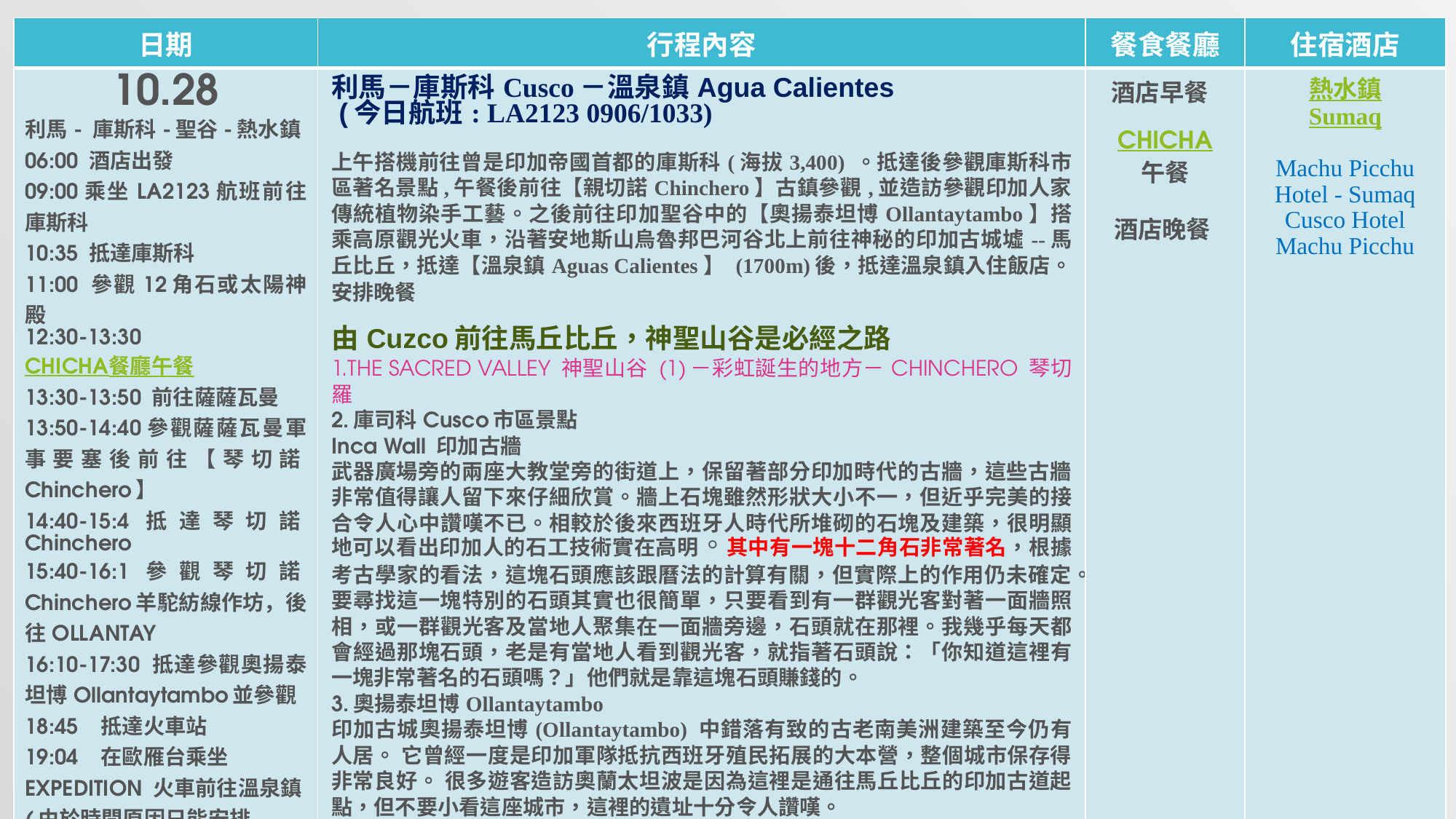

| 日期 | 行程內容 | 餐食餐廳 | 住宿酒店 |
| --- | --- | --- | --- |
| 10.28 利馬- 庫斯科-聖谷-熱水鎮 06:00 酒店出發 09:00乘坐LA2123航班前往庫斯科 10:35 抵達庫斯科 11:00 參觀12角石或太陽神殿 12:30-13:30 CHICHA餐廳午餐 13:30-13:50 前往薩薩瓦曼 13:50-14:40參觀薩薩瓦曼軍事要塞後前往【琴切諾Chinchero】 14:40-15:4抵達琴切諾Chinchero 15:40-16:1參觀琴切諾Chinchero羊駝紡線作坊，後往OLLANTAY 16:10-17:30 抵達參觀奧揚泰坦博Ollantaytambo並參觀 18:45 抵達火車站 19:04 在歐雁台乘坐EXPEDITION 火車前往溫泉鎮(由於時間原因只能安排expedition的火車) 20:45 抵達溫泉鎮,入住酒店,安排晚餐 | 利馬－庫斯科Cusco－溫泉鎮Agua Calientes (今日航班: LA2123 0906/1033) 上午搭機前往曾是印加帝國首都的庫斯科(海拔3,400) 。抵達後參觀庫斯科市區著名景點,午餐後前往【親切諾Chinchero】古鎮參觀,並造訪參觀印加人家傳統植物染手工藝。之後前往印加聖谷中的【奧揚泰坦博Ollantaytambo】搭乘高原觀光火車，沿著安地斯山烏魯邦巴河谷北上前往神秘的印加古城墟--馬丘比丘，抵達【溫泉鎮Aguas Calientes】 (1700m)後，抵達溫泉鎮入住飯店。安排晚餐 由Cuzco前往馬丘比丘，神聖山谷是必經之路 1.THE SACRED VALLEY 神聖山谷 (1)－彩虹誕生的地方－CHINCHERO 琴切羅 2.庫司科Cusco市區景點 Inca Wall 印加古牆 武器廣場旁的兩座大教堂旁的街道上，保留著部分印加時代的古牆，這些古牆非常值得讓人留下來仔細欣賞。牆上石塊雖然形狀大小不一，但近乎完美的接合令人心中讚嘆不已。相較於後來西班牙人時代所堆砌的石塊及建築，很明顯地可以看出印加人的石工技術實在高明。其中有一塊十二角石非常著名，根據考古學家的看法，這塊石頭應該跟曆法的計算有關，但實際上的作用仍未確定。要尋找這一塊特別的石頭其實也很簡單，只要看到有一群觀光客對著一面牆照相，或一群觀光客及當地人聚集在一面牆旁邊，石頭就在那裡。我幾乎每天都會經過那塊石頭，老是有當地人看到觀光客，就指著石頭說：「你知道這裡有一塊非常著名的石頭嗎？」他們就是靠這塊石頭賺錢的。 3.奧揚泰坦博Ollantaytambo 印加古城奧揚泰坦博(Ollantaytambo) 中錯落有致的古老南美洲建築至今仍有人居。 它曾經一度是印加軍隊抵抗西班牙殖民拓展的大本營，整個城市保存得非常良好。 很多遊客造訪奧蘭太坦波是因為這裡是通往馬丘比丘的印加古道起點，但不要小看這座城市，這裡的遺址十分令人讚嘆。 | 酒店早餐   CHICHA 午餐   酒店晚餐 | 熱水鎮 Sumaq Machu Picchu Hotel - Sumaq Cusco Hotel Machu Picchu |
#